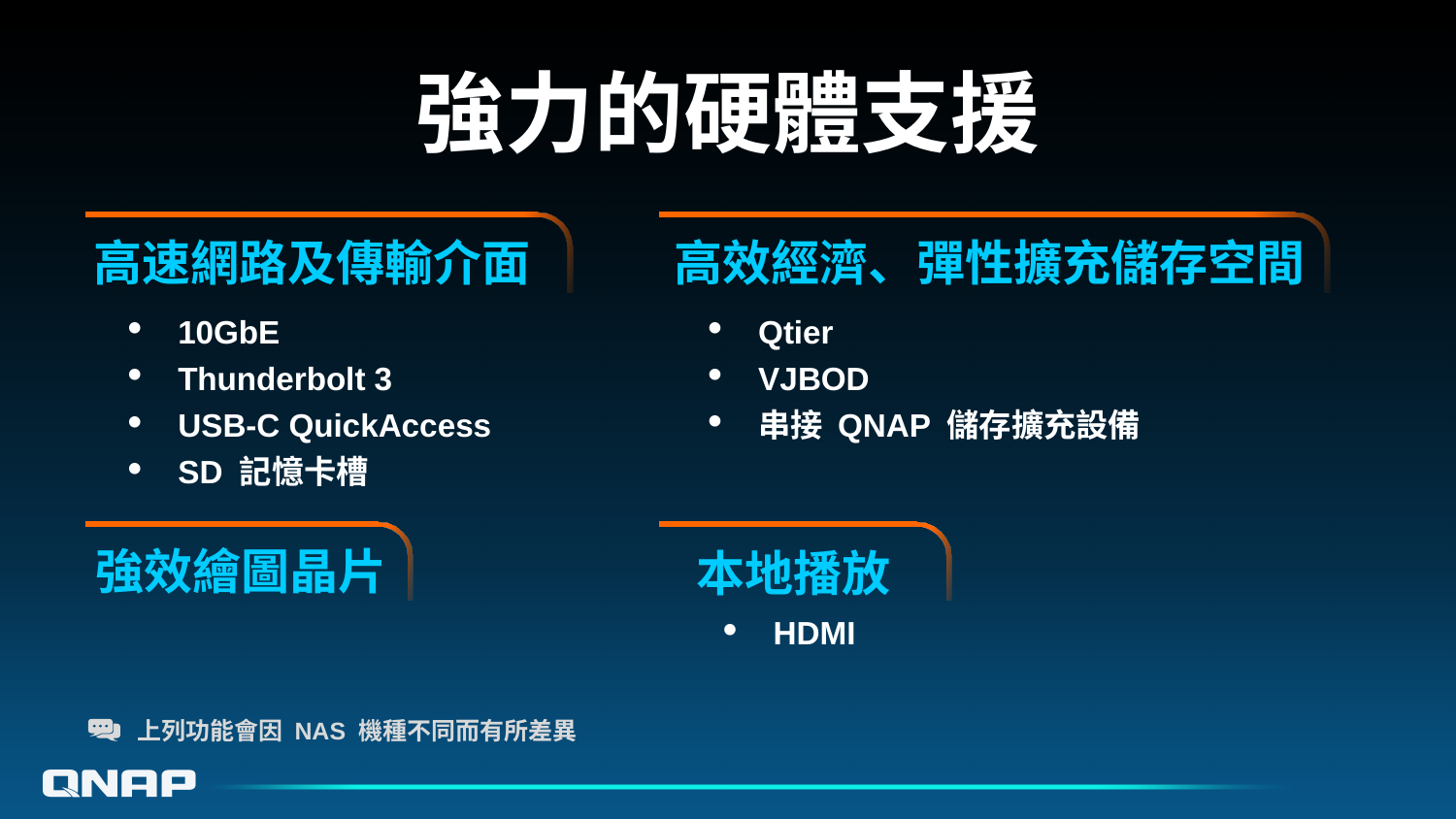

# 強力的硬體支援
高速網路及傳輸介面
高效經濟、彈性擴充儲存空間
10GbE
Thunderbolt 3
USB-C QuickAccess
SD 記憶卡槽
Qtier
VJBOD
串接 QNAP 儲存擴充設備

強效繪圖晶片
本地播放
HDMI
上列功能會因 NAS 機種不同而有所差異